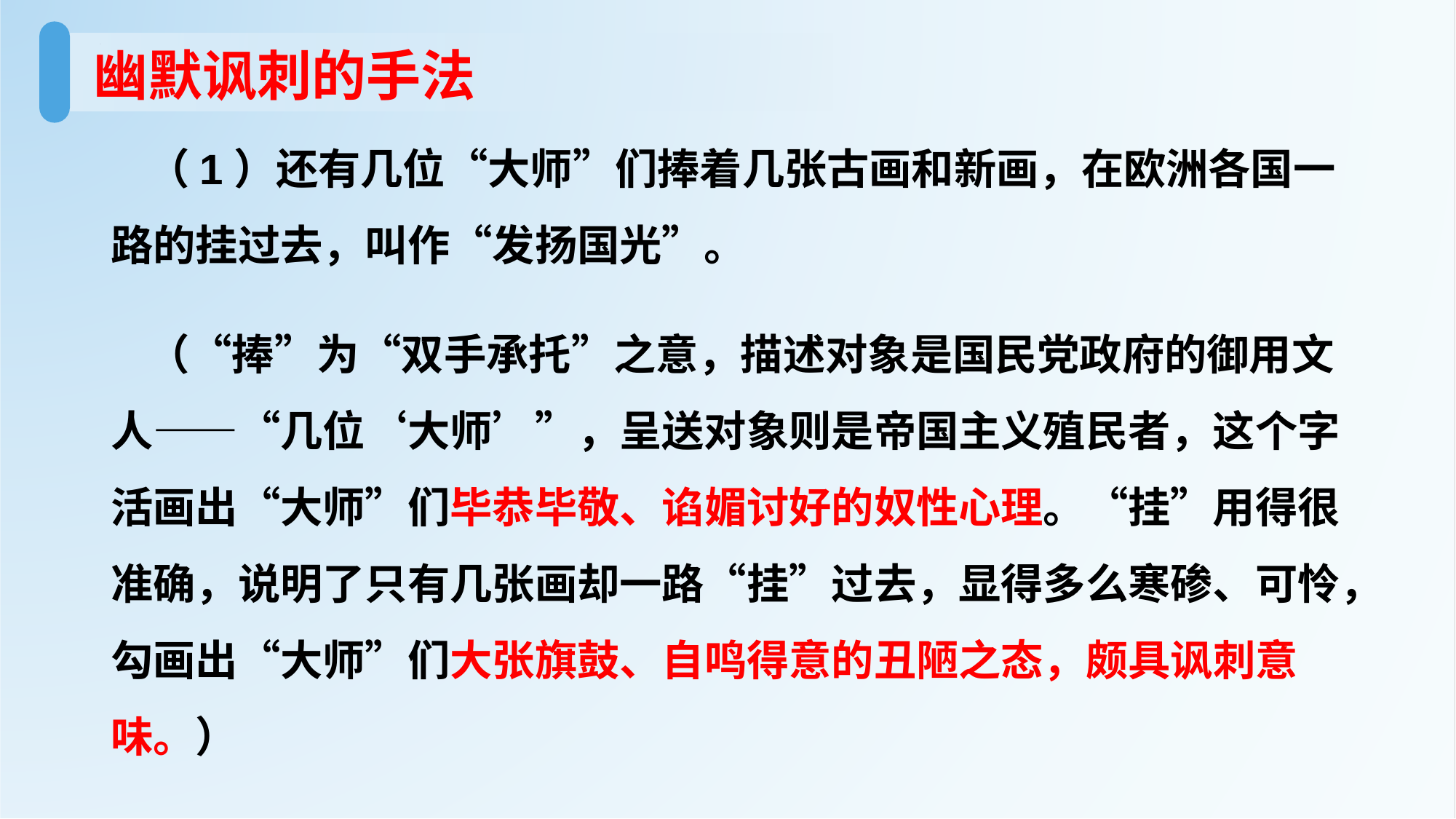

幽默讽刺的手法
（1）还有几位“大师”们捧着几张古画和新画，在欧洲各国一路的挂过去，叫作“发扬国光”。
（“捧”为“双手承托”之意，描述对象是国民党政府的御用文人——“几位‘大师’”，呈送对象则是帝国主义殖民者，这个字活画出“大师”们毕恭毕敬、谄媚讨好的奴性心理。“挂”用得很准确，说明了只有几张画却一路“挂”过去，显得多么寒碜、可怜，勾画出“大师”们大张旗鼓、自鸣得意的丑陋之态，颇具讽刺意味。）